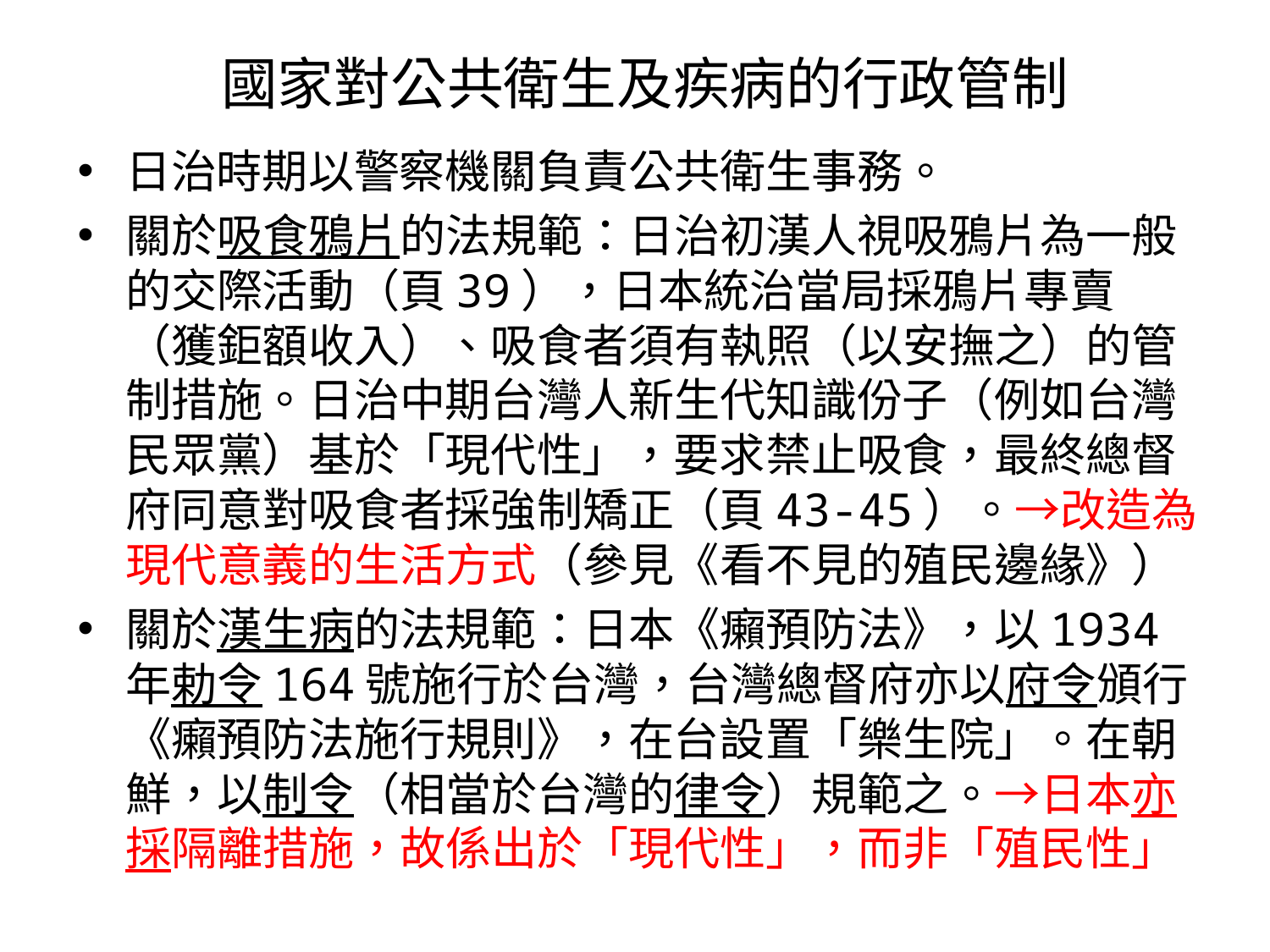

# 國家對公共衛生及疾病的行政管制
日治時期以警察機關負責公共衛生事務。
關於吸食鴉片的法規範：日治初漢人視吸鴉片為一般的交際活動（頁39），日本統治當局採鴉片專賣（獲鉅額收入）、吸食者須有執照（以安撫之）的管制措施。日治中期台灣人新生代知識份子（例如台灣民眾黨）基於「現代性」，要求禁止吸食，最終總督府同意對吸食者採強制矯正（頁43-45）。→改造為現代意義的生活方式（參見《看不見的殖民邊緣》）
關於漢生病的法規範：日本《癩預防法》，以1934年勅令164號施行於台灣，台灣總督府亦以府令頒行《癩預防法施行規則》，在台設置「樂生院」。在朝鮮，以制令（相當於台灣的律令）規範之。→日本亦採隔離措施，故係出於「現代性」，而非「殖民性」